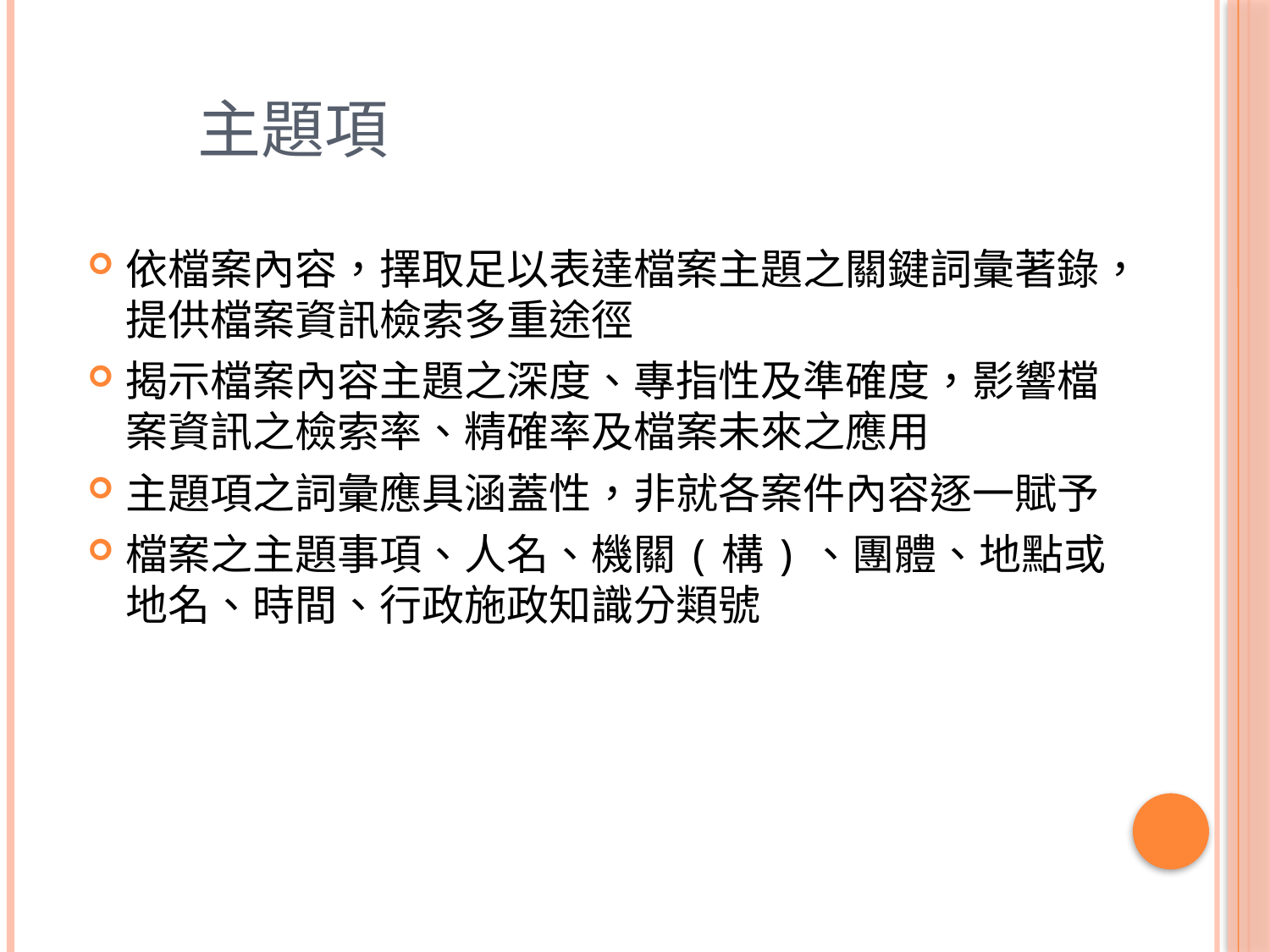

# 主題項
依檔案內容，擇取足以表達檔案主題之關鍵詞彙著錄，提供檔案資訊檢索多重途徑
揭示檔案內容主題之深度、專指性及準確度，影響檔案資訊之檢索率、精確率及檔案未來之應用
主題項之詞彙應具涵蓋性，非就各案件內容逐一賦予
檔案之主題事項、人名、機關(構)、團體、地點或地名、時間、行政施政知識分類號